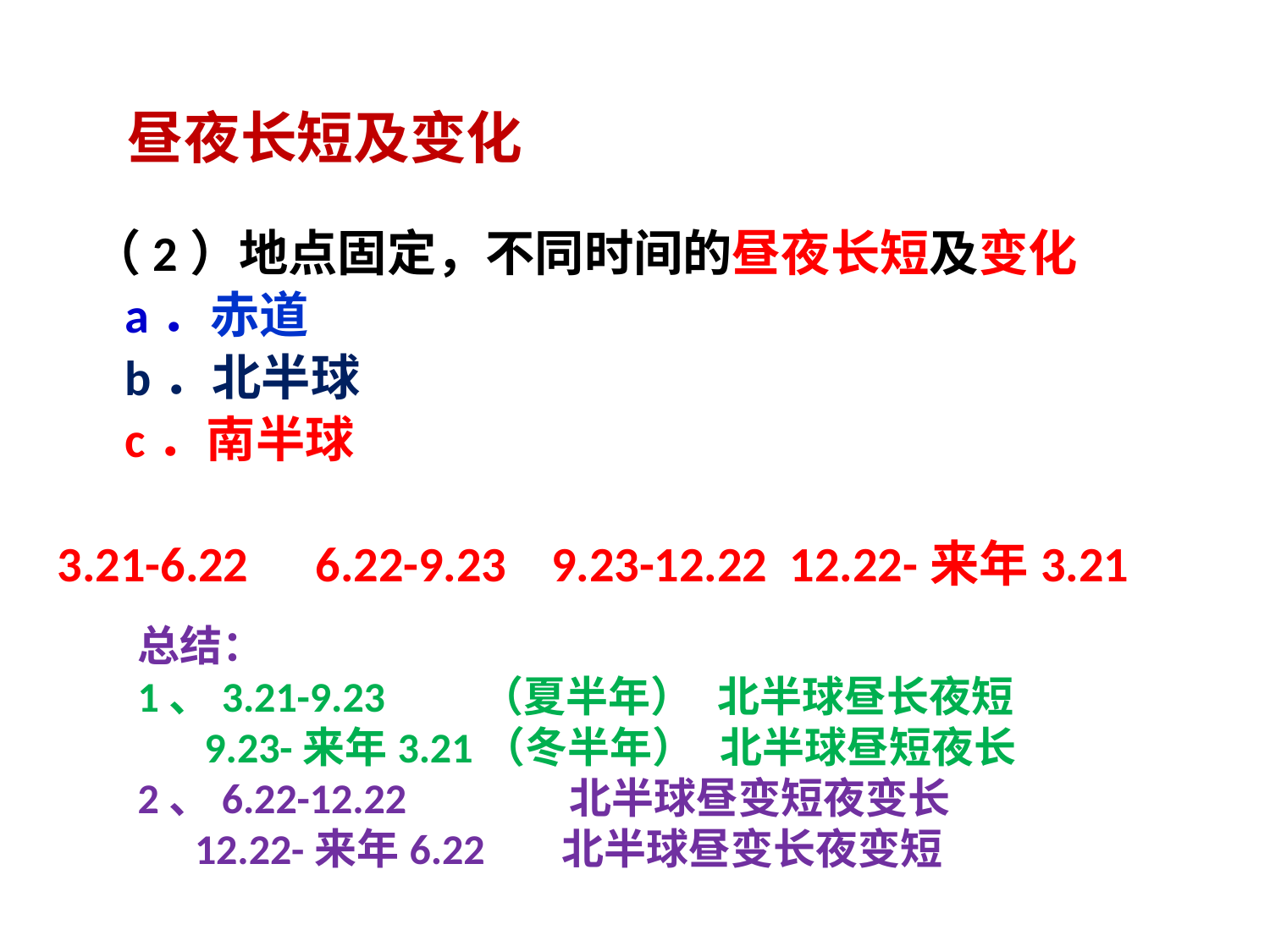

昼夜长短及变化
  （2）地点固定，不同时间的昼夜长短及变化
      a．赤道
      b．北半球
      c．南半球

3.21-6.22      6.22-9.23    9.23-12.22  12.22-来年3.21

总结：
1、3.21-9.23         （夏半年）  北半球昼长夜短
       9.23-来年3.21（冬半年）  北半球昼短夜长
2、6.22-12.22                北半球昼变短夜变长
      12.22-来年6.22       北半球昼变长夜变短